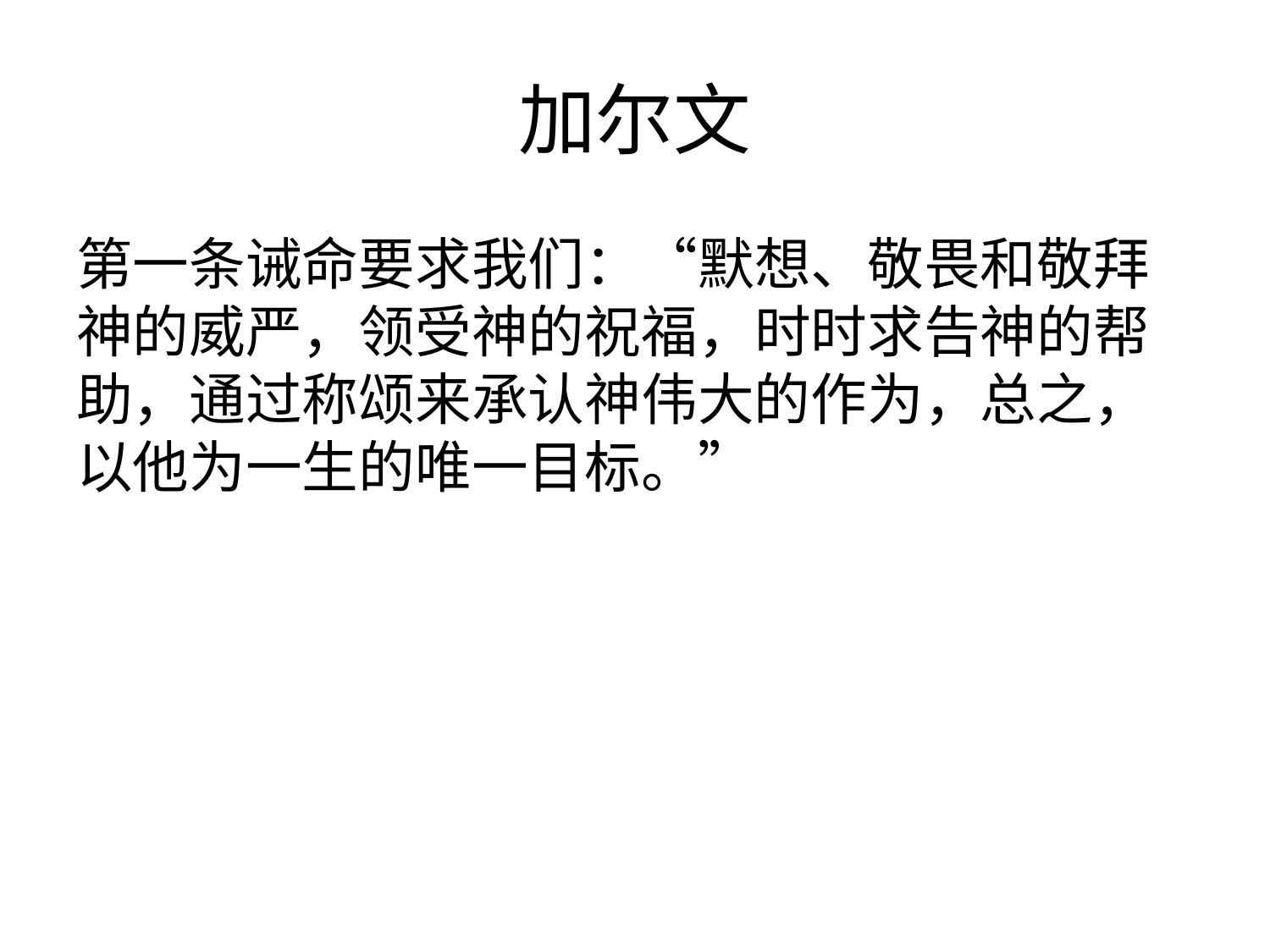

# 加尔文
第一条诫命要求我们：“默想、敬畏和敬拜神的威严，领受神的祝福，时时求告神的帮助，通过称颂来承认神伟大的作为，总之，以他为一生的唯一目标。”